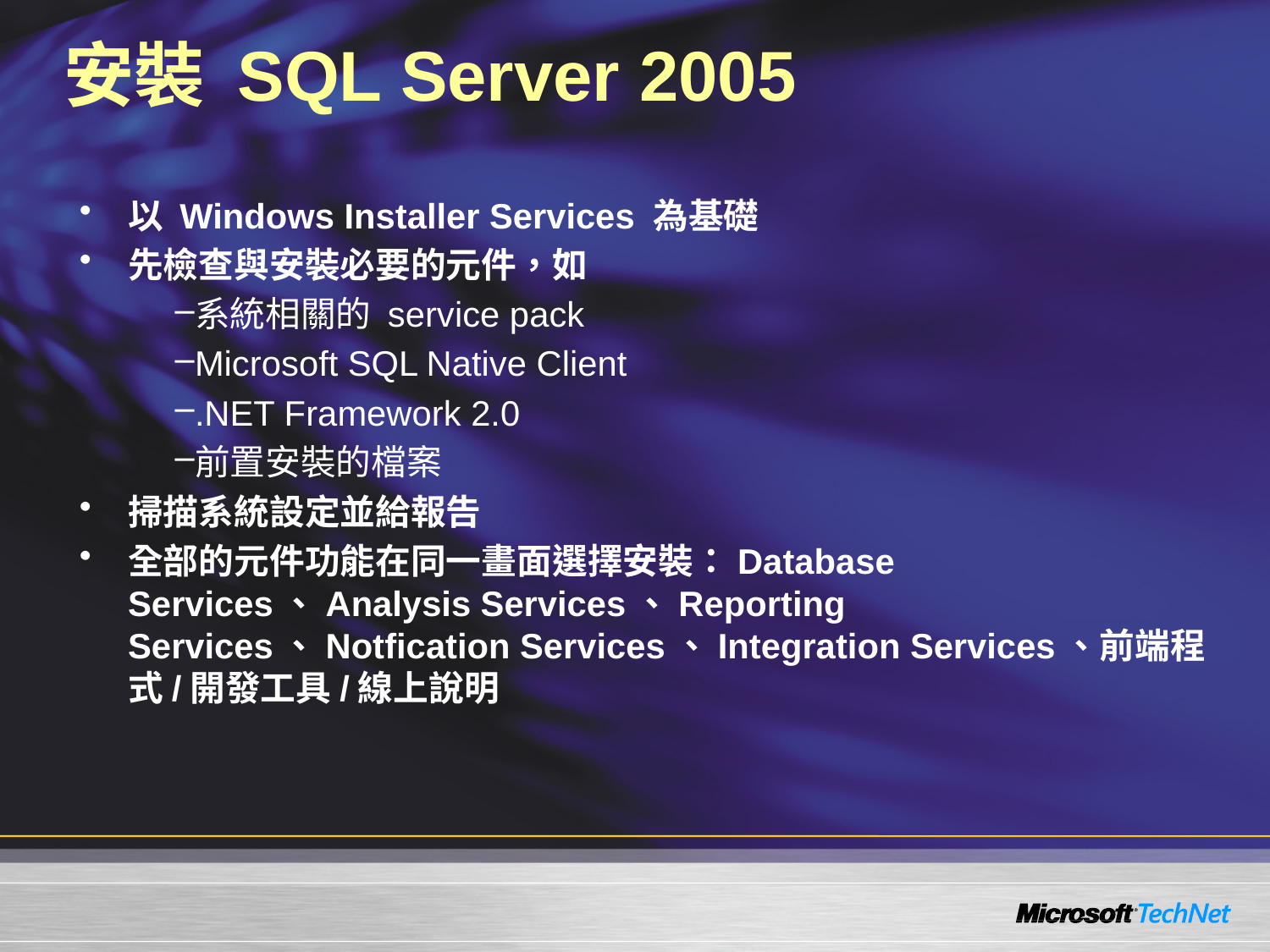

# 安裝 SQL Server 2005
以 Windows Installer Services 為基礎
先檢查與安裝必要的元件，如
系統相關的 service pack
Microsoft SQL Native Client
.NET Framework 2.0
前置安裝的檔案
掃描系統設定並給報告
全部的元件功能在同一畫面選擇安裝：Database Services、Analysis Services、Reporting Services、Notfication Services、Integration Services、前端程式/開發工具/線上說明